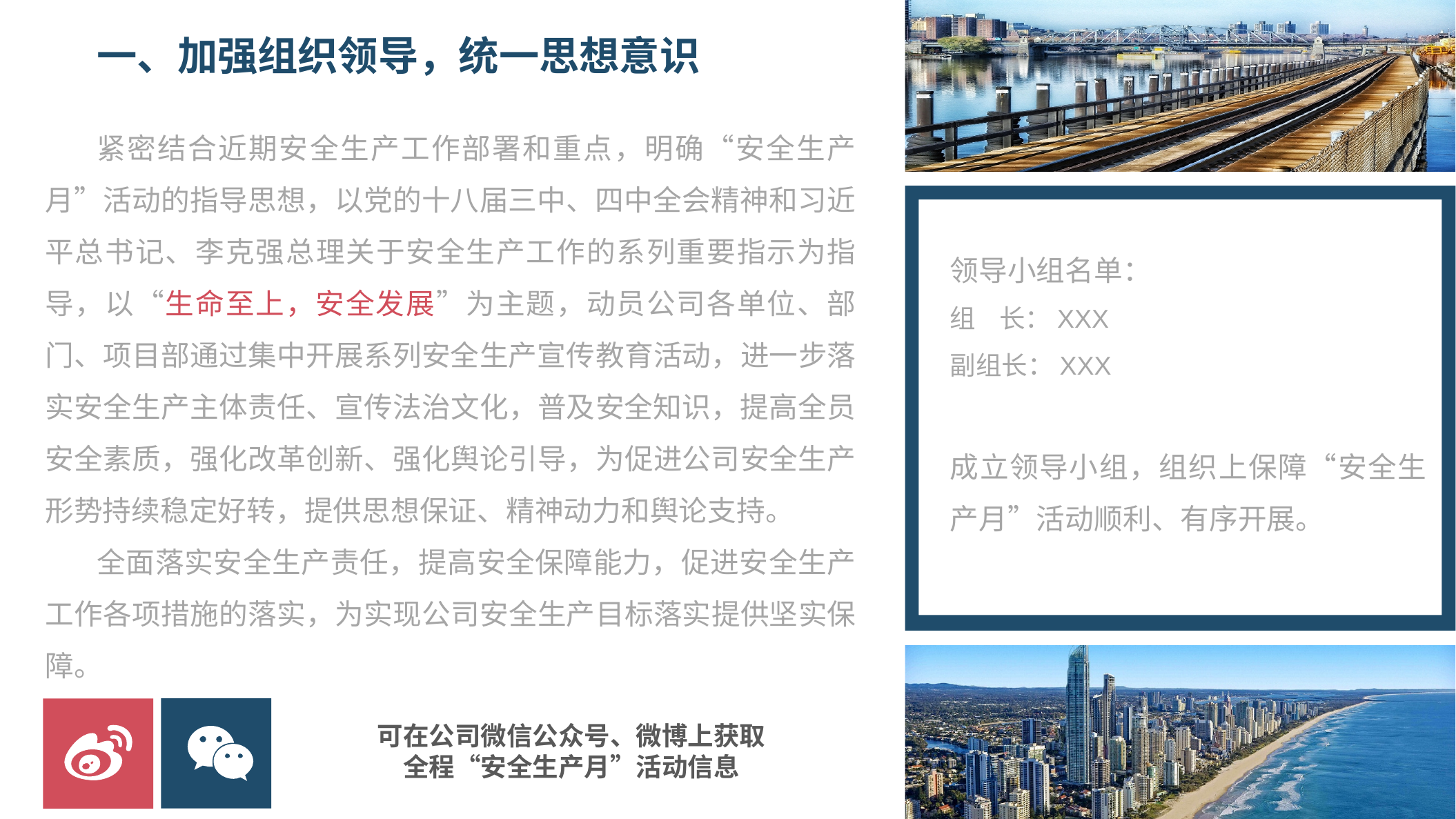

一、加强组织领导，统一思想意识
紧密结合近期安全生产工作部署和重点，明确“安全生产月”活动的指导思想，以党的十八届三中、四中全会精神和习近平总书记、李克强总理关于安全生产工作的系列重要指示为指导，以“生命至上，安全发展”为主题，动员公司各单位、部门、项目部通过集中开展系列安全生产宣传教育活动，进一步落实安全生产主体责任、宣传法治文化，普及安全知识，提高全员安全素质，强化改革创新、强化舆论引导，为促进公司安全生产形势持续稳定好转，提供思想保证、精神动力和舆论支持。
全面落实安全生产责任，提高安全保障能力，促进安全生产工作各项措施的落实，为实现公司安全生产目标落实提供坚实保障。

领导小组名单：
组    长：XXX
副组长：XXX

成立领导小组，组织上保障“安全生产月”活动顺利、有序开展。

可在公司微信公众号、微博上获取
全程“安全生产月”活动信息